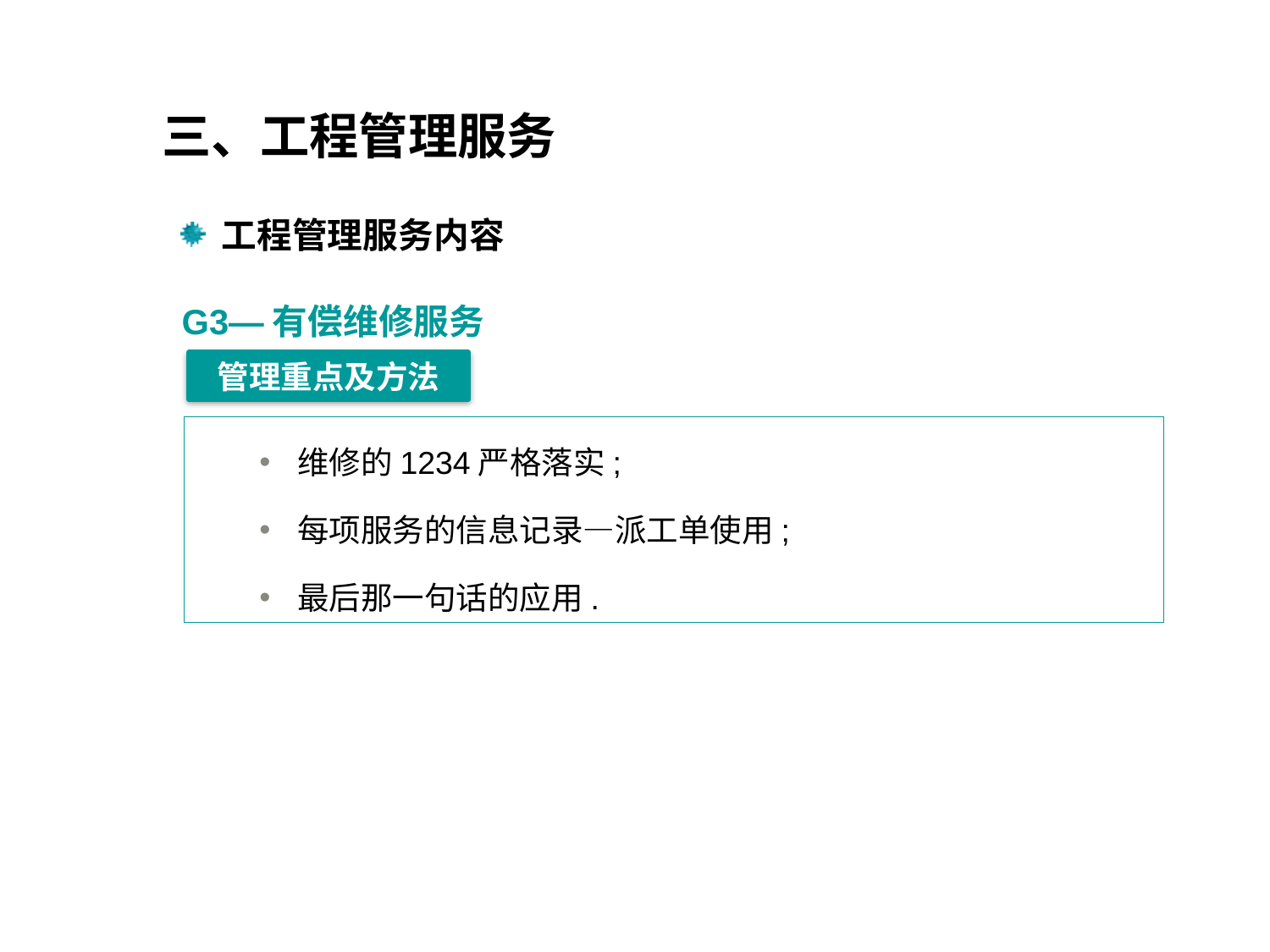

三、工程管理服务
 工程管理服务内容
G3—有偿维修服务
管理重点及方法
维修的1234严格落实;
每项服务的信息记录—派工单使用;
最后那一句话的应用.